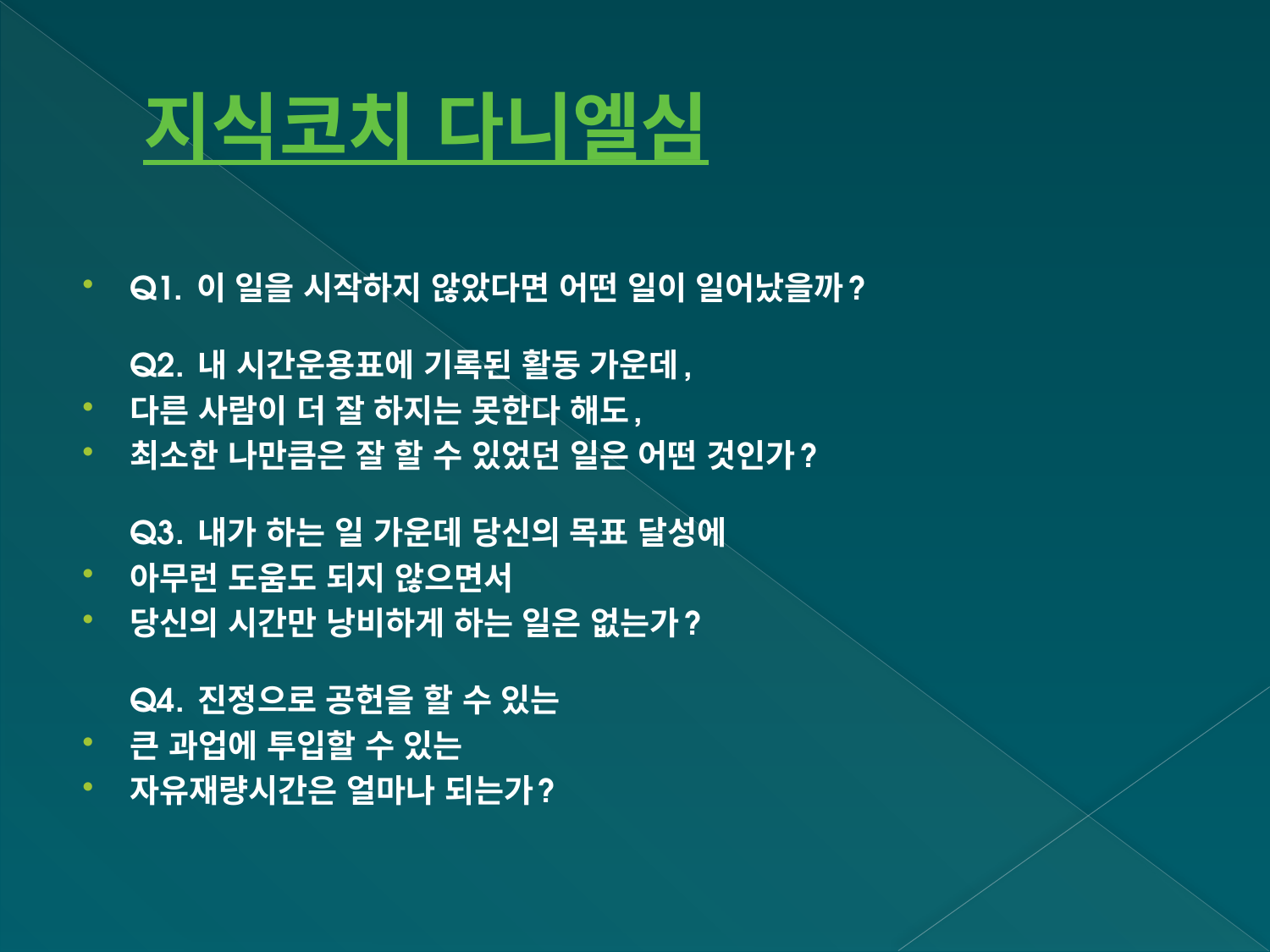

# 지식코치 다니엘심
Q1. 이 일을 시작하지 않았다면 어떤 일이 일어났을까?
Q2. 내 시간운용표에 기록된 활동 가운데,
다른 사람이 더 잘 하지는 못한다 해도,
최소한 나만큼은 잘 할 수 있었던 일은 어떤 것인가?
Q3. 내가 하는 일 가운데 당신의 목표 달성에
아무런 도움도 되지 않으면서
당신의 시간만 낭비하게 하는 일은 없는가? 
Q4. 진정으로 공헌을 할 수 있는
큰 과업에 투입할 수 있는
자유재량시간은 얼마나 되는가?